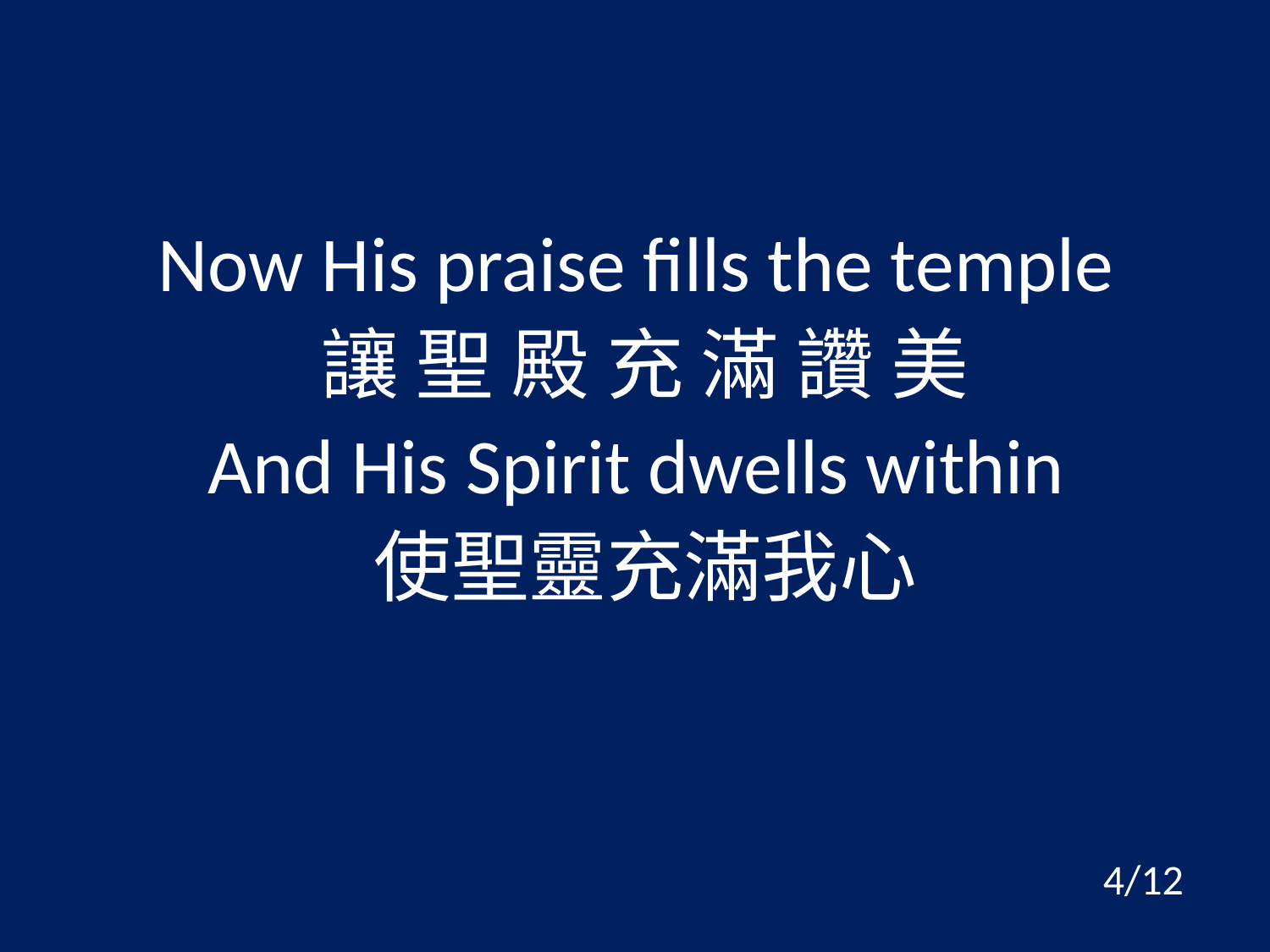

Now His praise fills the temple
讓 聖 殿 充 滿 讚 美
And His Spirit dwells within
使聖靈充滿我心
4/12